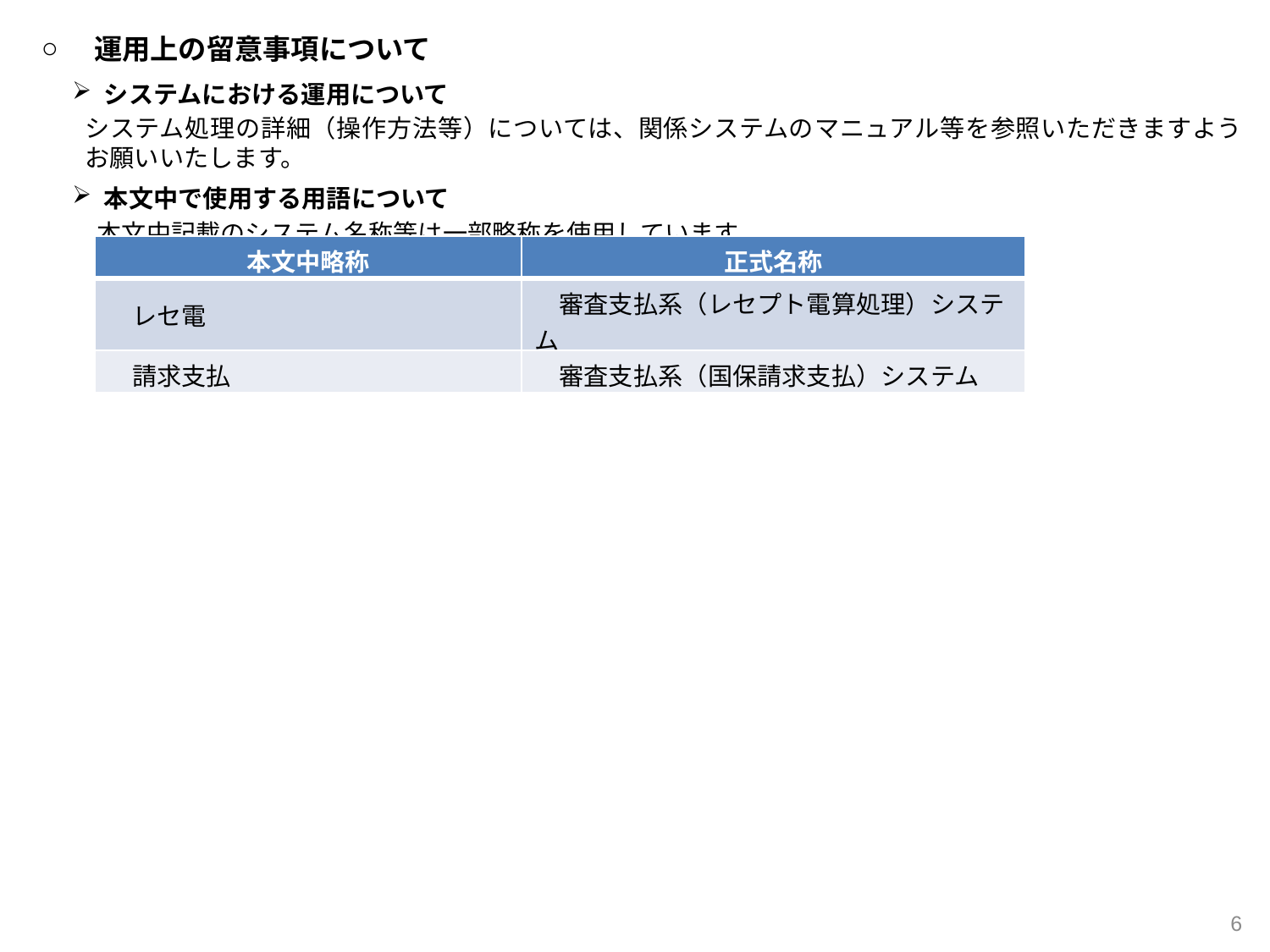

運用上の留意事項について
システムにおける運用について
システム処理の詳細（操作方法等）については、関係システムのマニュアル等を参照いただきますようお願いいたします。
本文中で使用する用語について
　本文中記載のシステム名称等は一部略称を使用しています。
| 本文中略称 | 正式名称 |
| --- | --- |
| レセ電 | 審査支払系（レセプト電算処理）システム |
| 請求支払 | 審査支払系（国保請求支払）システム |
6